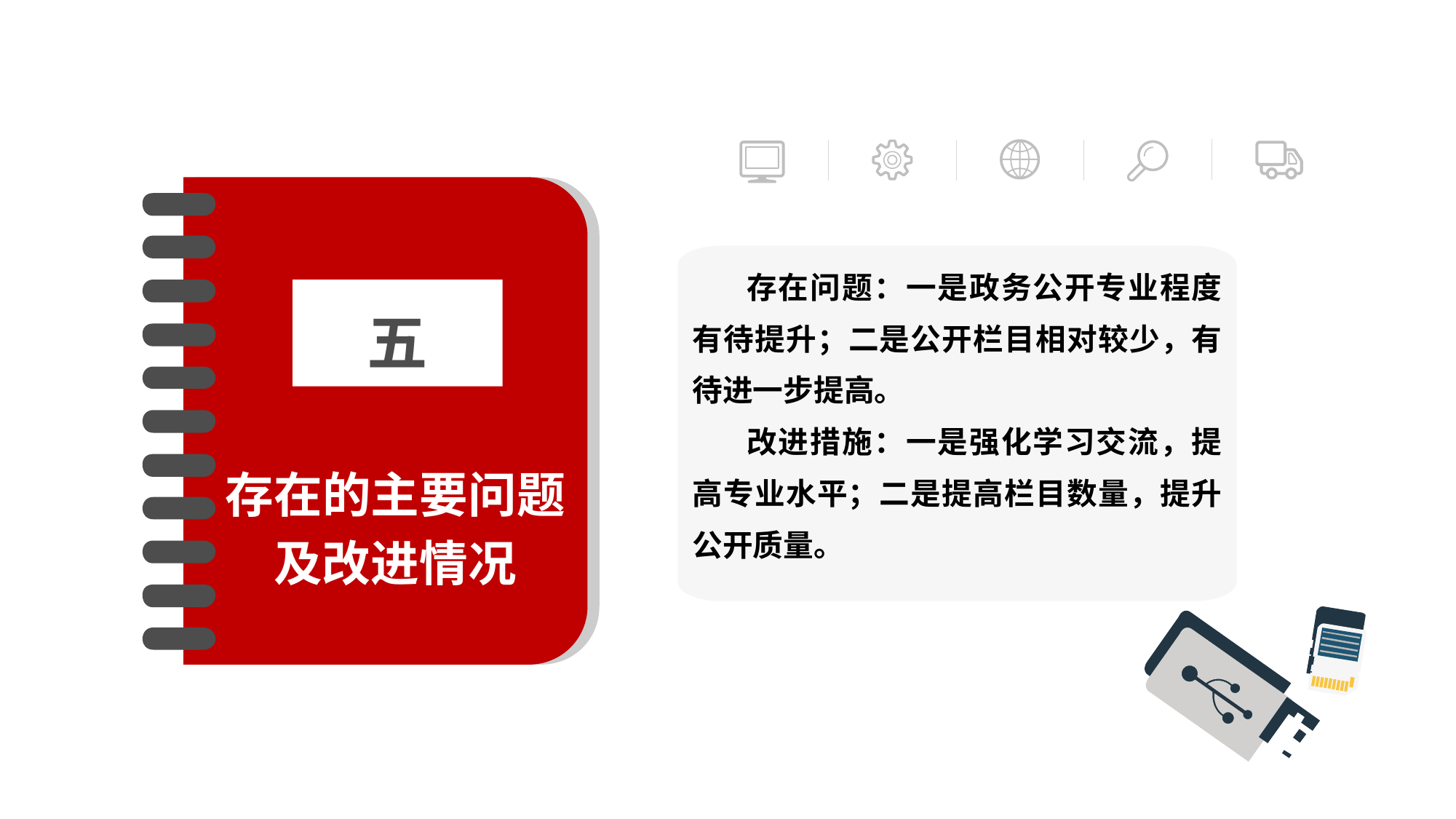

五
存在的主要问题及改进情况
存在问题：一是政务公开专业程度有待提升；二是公开栏目相对较少，有待进一步提高。
改进措施：一是强化学习交流，提高专业水平；二是提高栏目数量，提升公开质量。